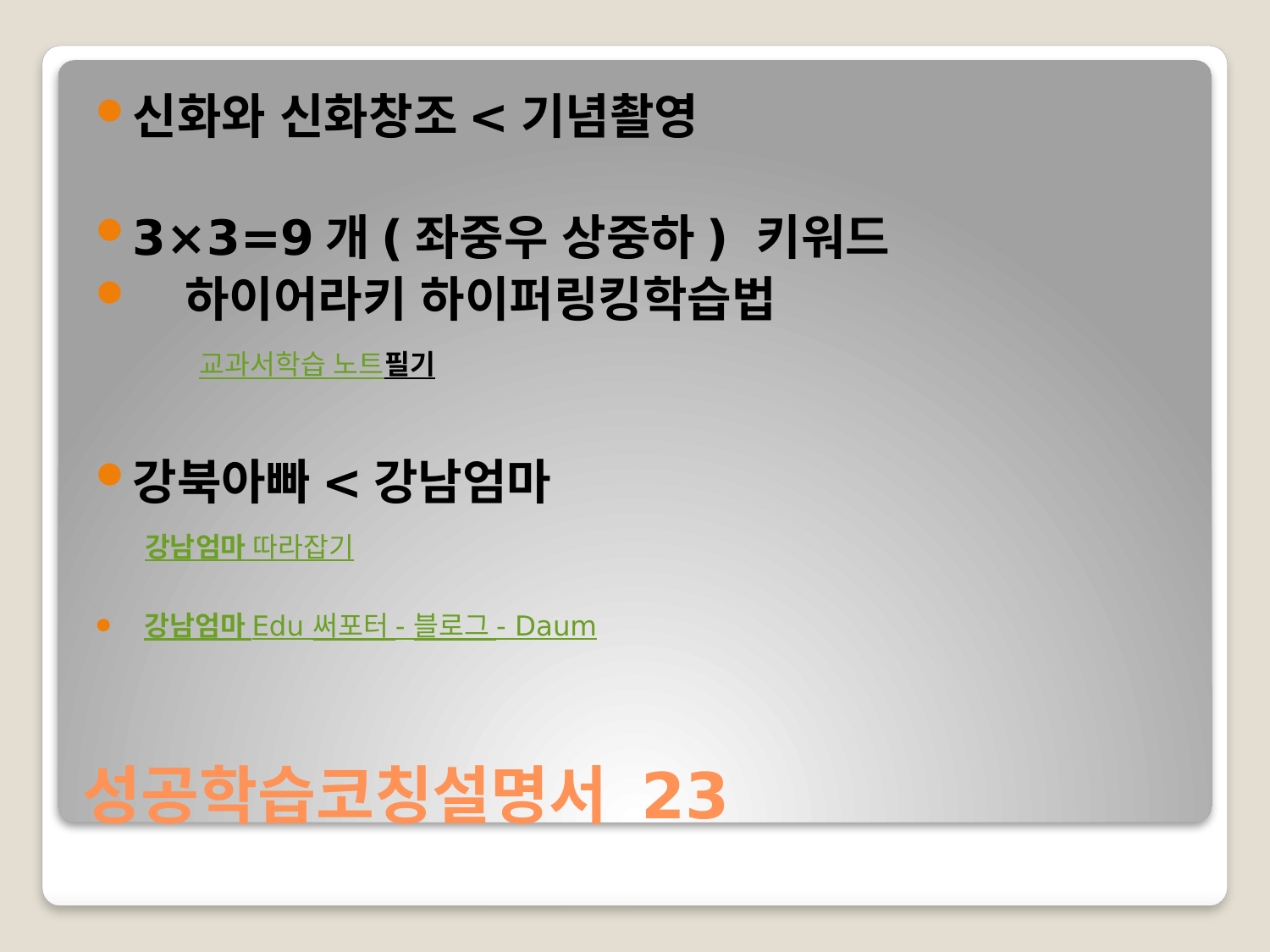

신화와 신화창조<기념촬영
3×3=9개(좌중우 상중하) 키워드
   하이어라키 하이퍼링킹학습법 
     교과서학습 노트필기

강북아빠<강남엄마
 강남엄마 따라잡기

 강남엄마 Edu 써포터 - 블로그 - Daum

# 성공학습코칭설명서 23